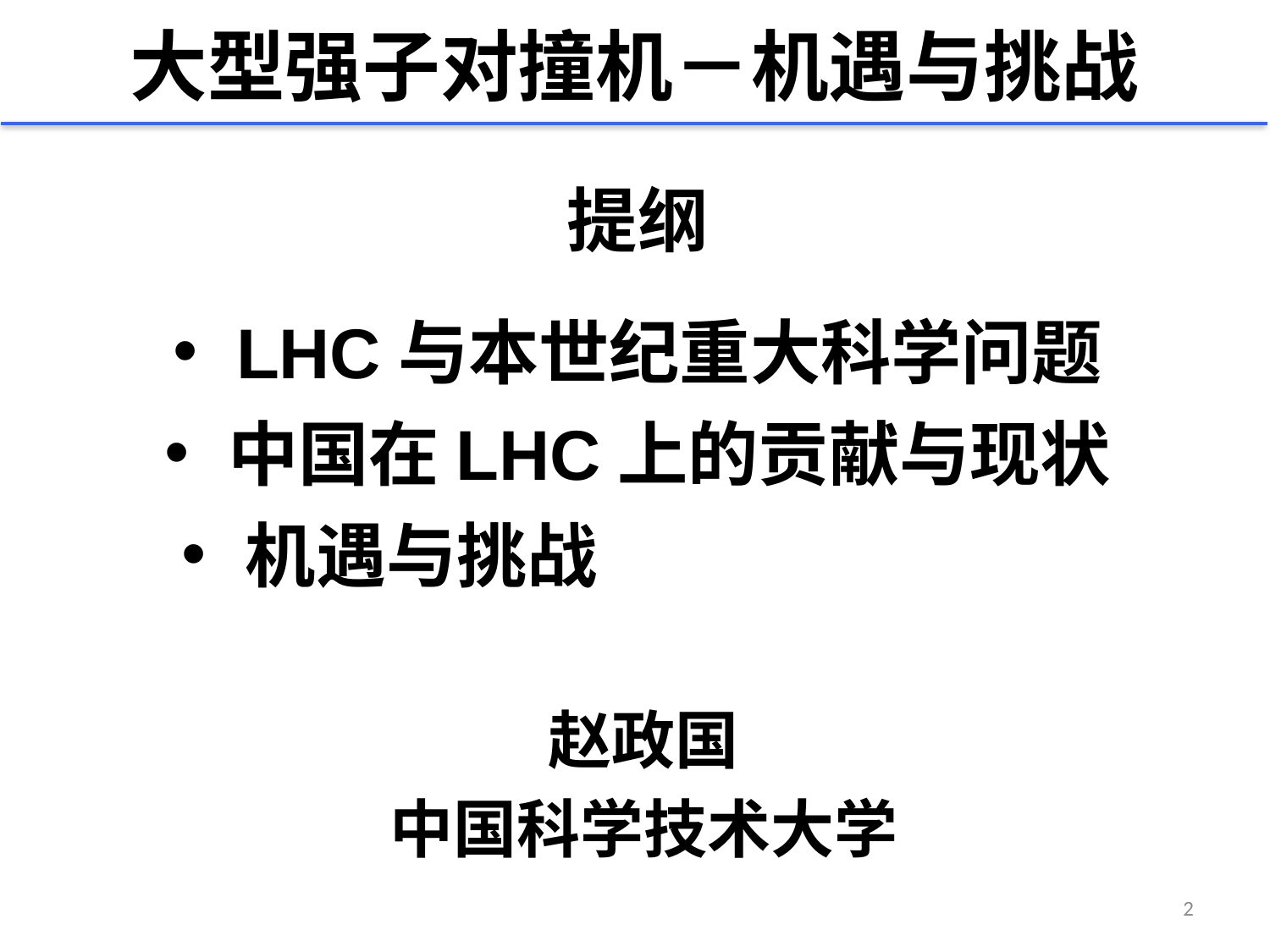

# 大型强子对撞机－机遇与挑战
提纲

LHC与本世纪重大科学问题
中国在LHC上的贡献与现状
机遇与挑战
赵政国
中国科学技术大学
2